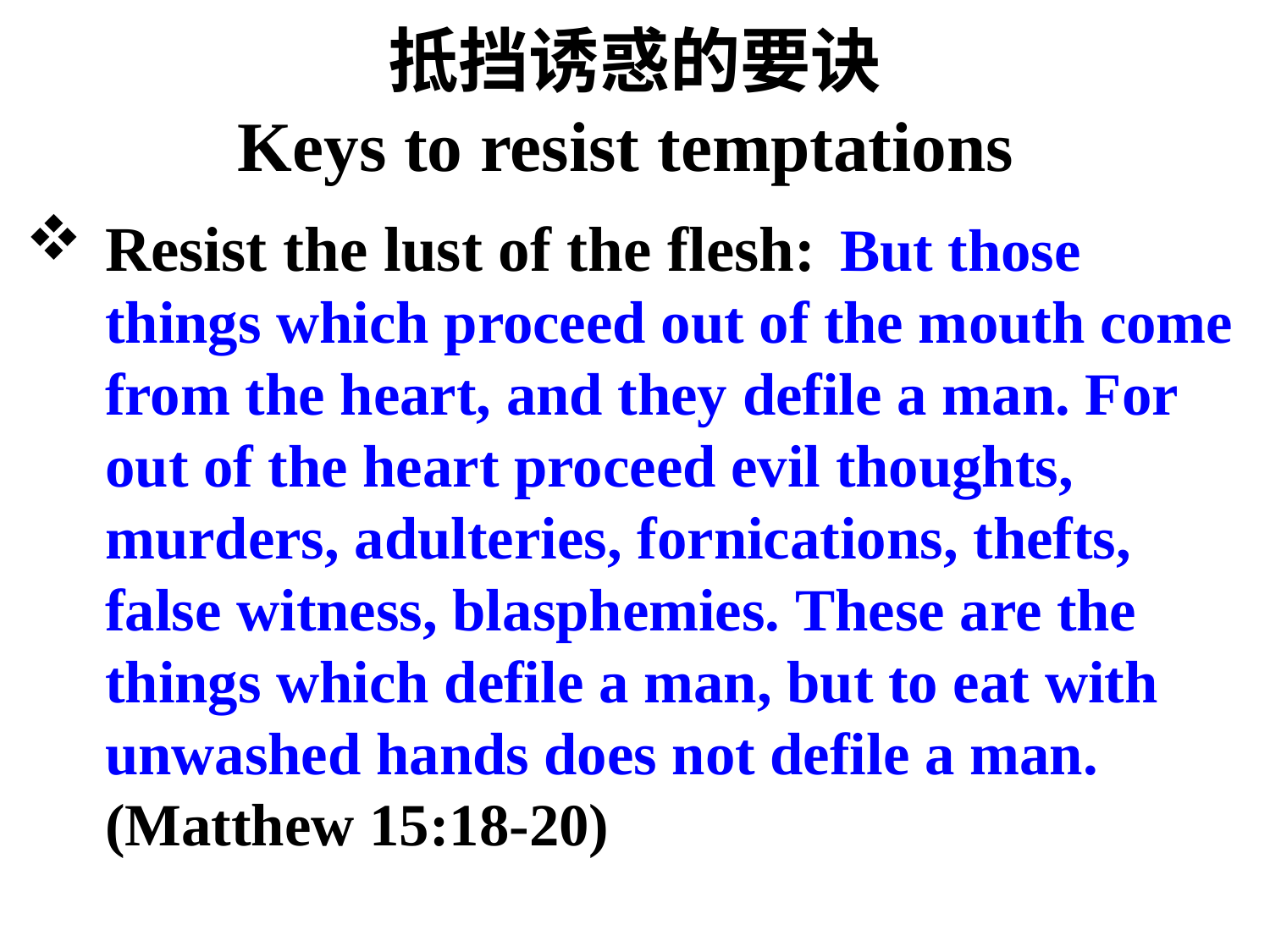

# 抵挡诱惑的要诀 Keys to resist temptations
Resist the lust of the flesh:  But those things which proceed out of the mouth come from the heart, and they defile a man. For out of the heart proceed evil thoughts, murders, adulteries, fornications, thefts, false witness, blasphemies. These are the things which defile a man, but to eat with unwashed hands does not defile a man. (Matthew 15:18-20)